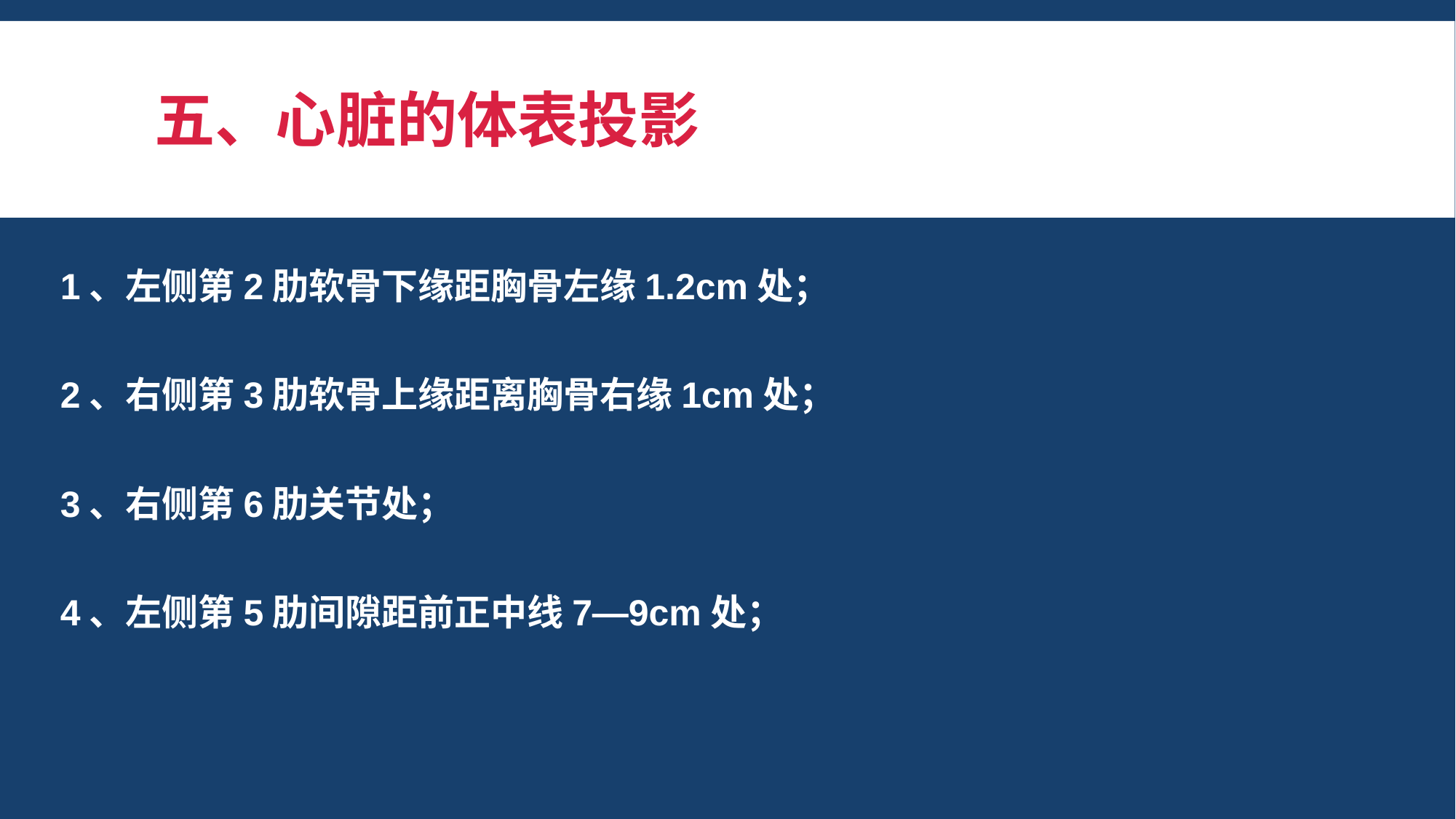

# 五、心脏的体表投影
1、左侧第2肋软骨下缘距胸骨左缘1.2cm处；
2、右侧第3肋软骨上缘距离胸骨右缘1cm处；
3、右侧第6肋关节处；
4、左侧第5肋间隙距前正中线7—9cm处；